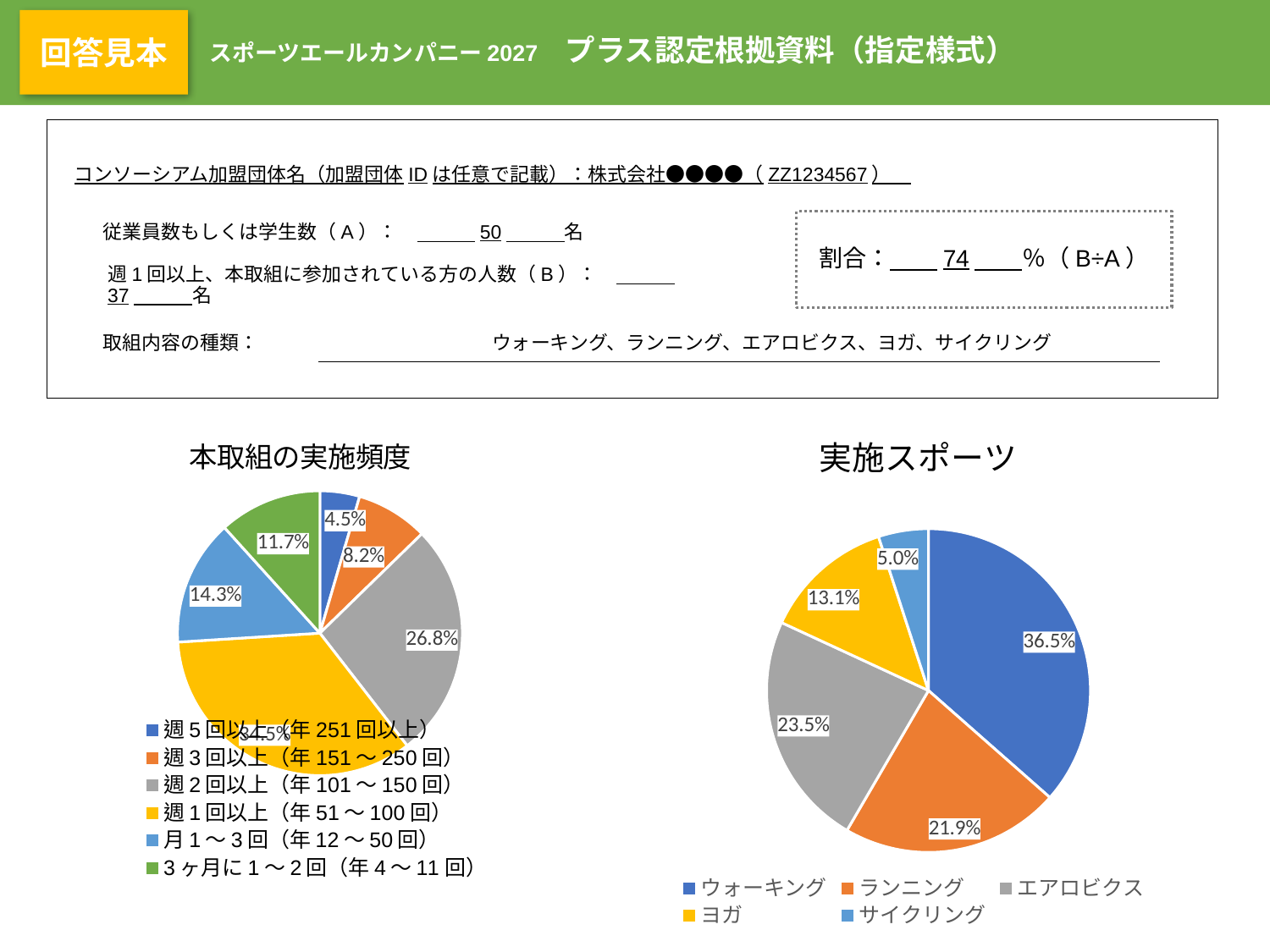

回答見本
スポーツエールカンパニー2027　プラス認定根拠資料（指定様式）

コンソーシアム加盟団体名（加盟団体IDは任意で記載）：株式会社●●●●（ZZ1234567）
従業員数もしくは学生数（A）：　　　　50　　　名
割合：　　74　　％（B÷A）
週1回以上、本取組に参加されている方の人数（B）：　　　　37　　　名
取組内容の種類：　　　　　　　　　　　　ウォーキング、ランニング、エアロビクス、ヨガ、サイクリング

### Chart: 実施スポーツ

| Category | 実施スポーツ |
|---|---|
| ウォーキング | 0.365 |
| ランニング | 0.219 |
| エアロビクス | 0.235 |
| ヨガ | 0.131 |
| サイクリング | 0.05 |

### Chart: 本取組の実施頻度

| Category | 本取組の実施頻度 |
|---|---|
| 週5回以上（年251回以上） | 0.045 |
| 週3回以上（年151～250回） | 0.082 |
| 週2回以上（年101～150回） | 0.268 |
| 週1回以上（年51～100回） | 0.345 |
| 月1～3回（年12～50回） | 0.143 |
| 3ヶ月に1～2回（年4～11回） | 0.117 |